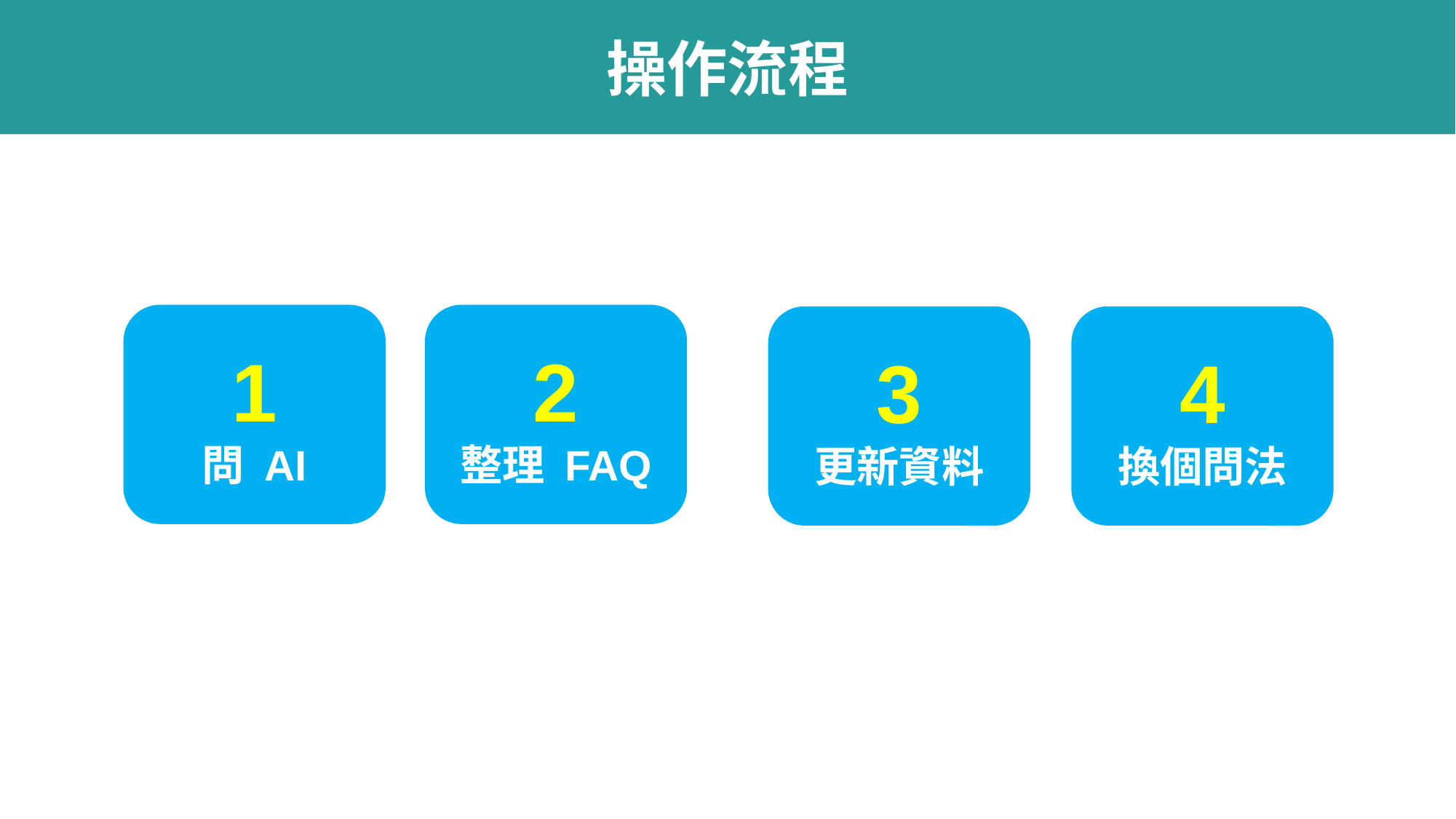

# 操作流程
1
問 AI
2
整理 FAQ
3
更新資料
4
換個問法